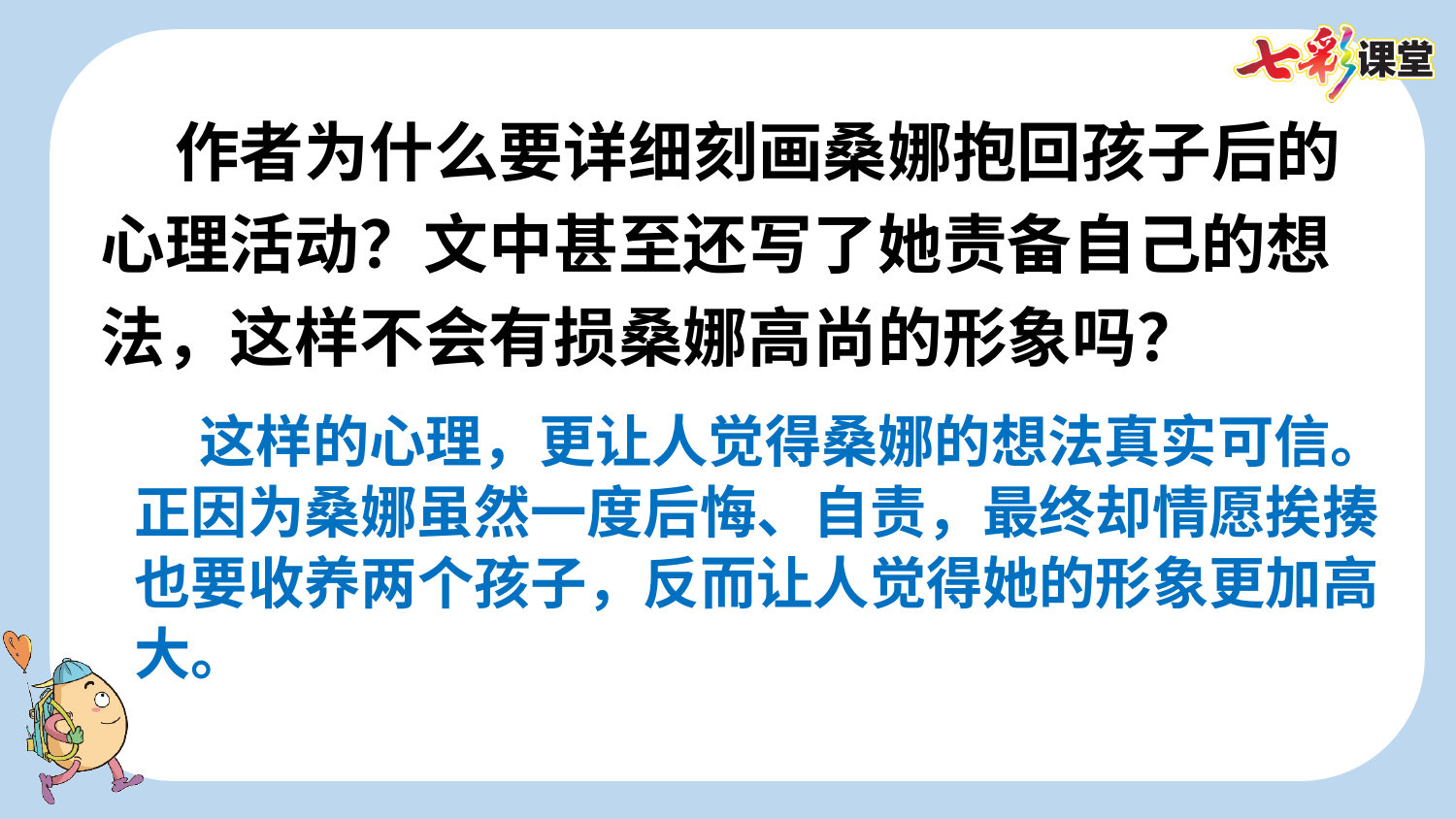

作者为什么要详细刻画桑娜抱回孩子后的心理活动？文中甚至还写了她责备自己的想法，这样不会有损桑娜高尚的形象吗？
    这样的心理，更让人觉得桑娜的想法真实可信。正因为桑娜虽然一度后悔、自责，最终却情愿挨揍也要收养两个孩子，反而让人觉得她的形象更加高大。